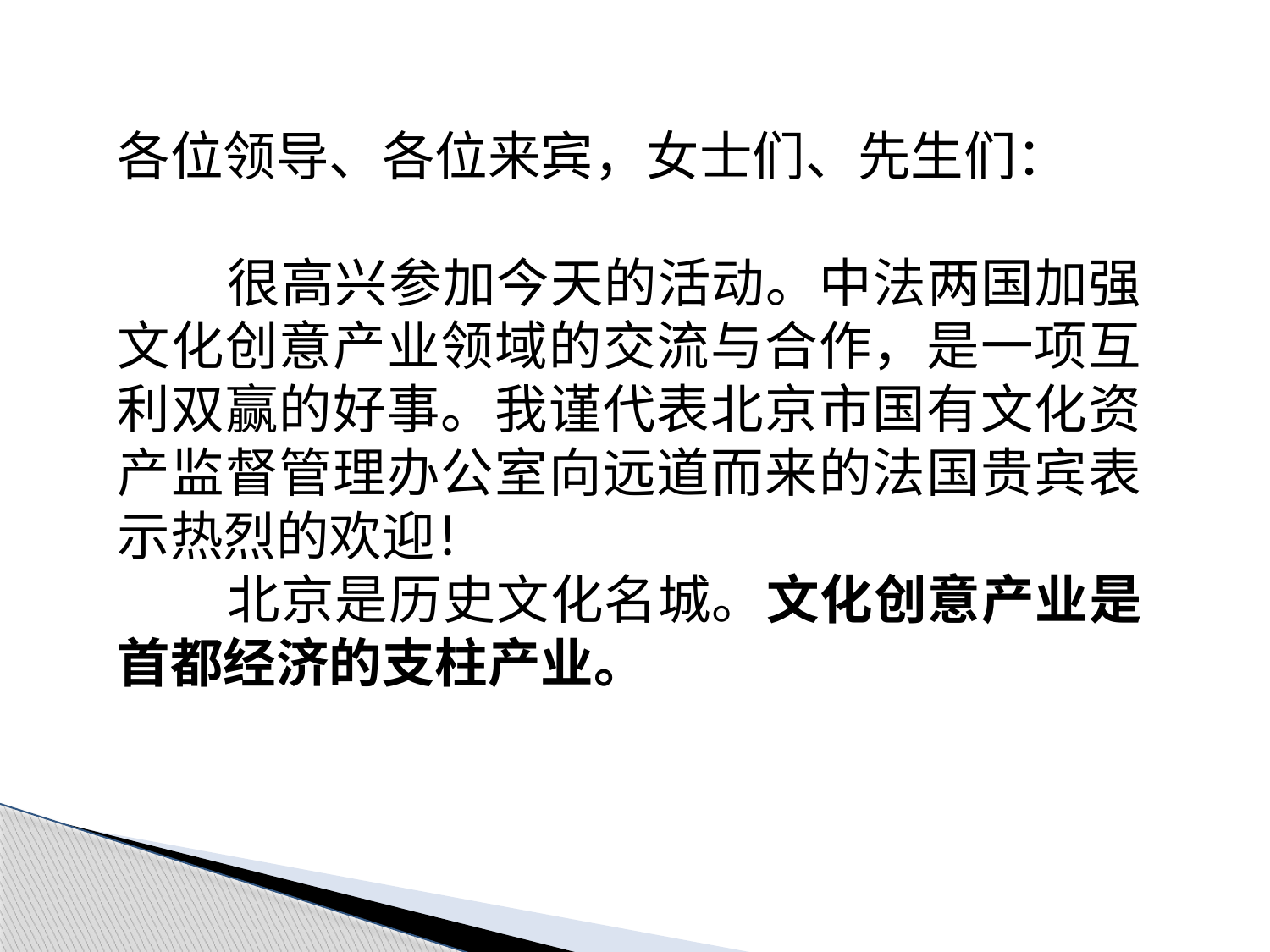

各位领导、各位来宾，女士们、先生们：

很高兴参加今天的活动。中法两国加强文化创意产业领域的交流与合作，是一项互利双赢的好事。我谨代表北京市国有文化资产监督管理办公室向远道而来的法国贵宾表示热烈的欢迎！
北京是历史文化名城。文化创意产业是首都经济的支柱产业。